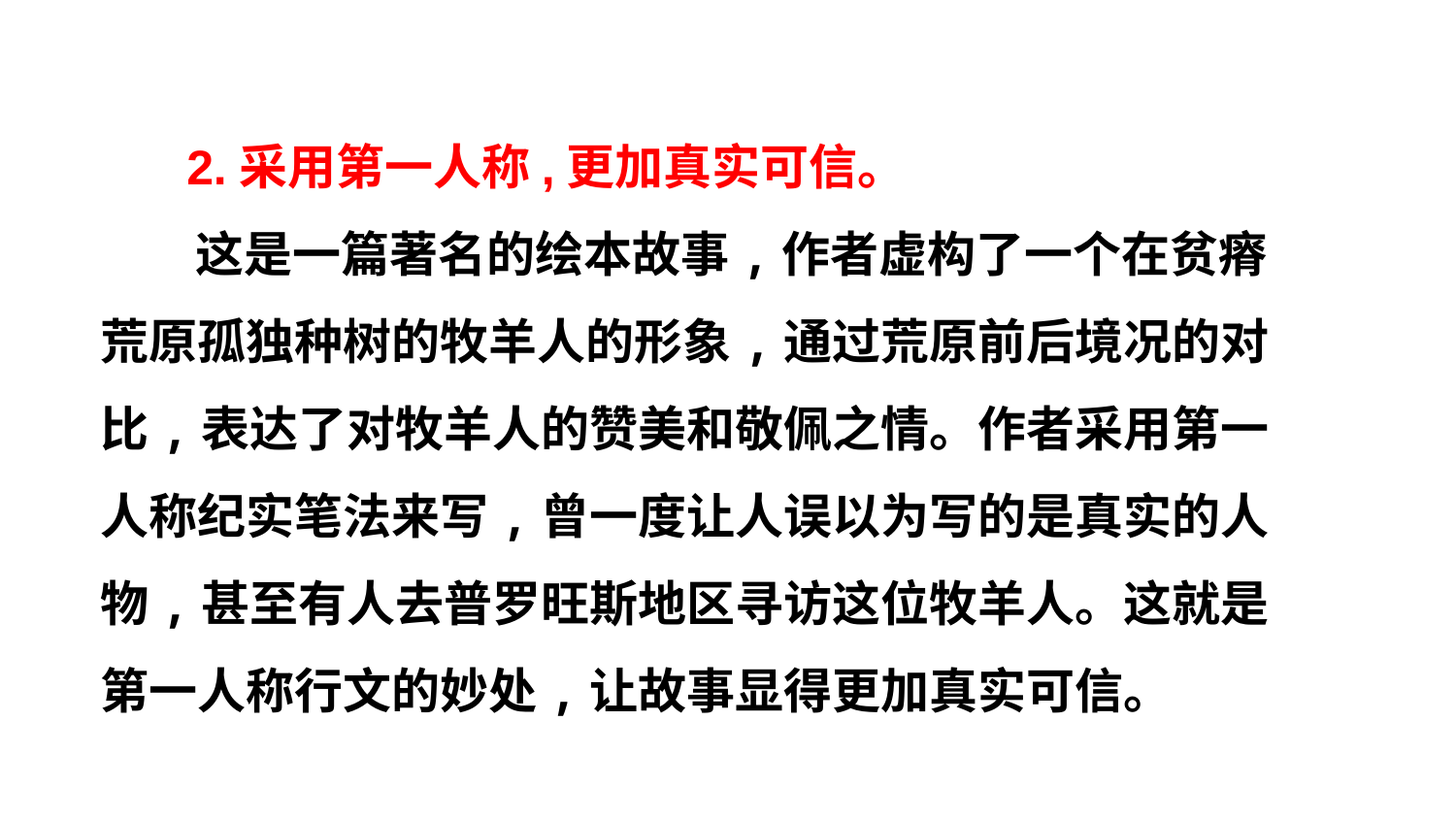

2.采用第一人称,更加真实可信。
 这是一篇著名的绘本故事,作者虚构了一个在贫瘠荒原孤独种树的牧羊人的形象,通过荒原前后境况的对比,表达了对牧羊人的赞美和敬佩之情。作者采用第一人称纪实笔法来写,曾一度让人误以为写的是真实的人物,甚至有人去普罗旺斯地区寻访这位牧羊人。这就是第一人称行文的妙处,让故事显得更加真实可信。